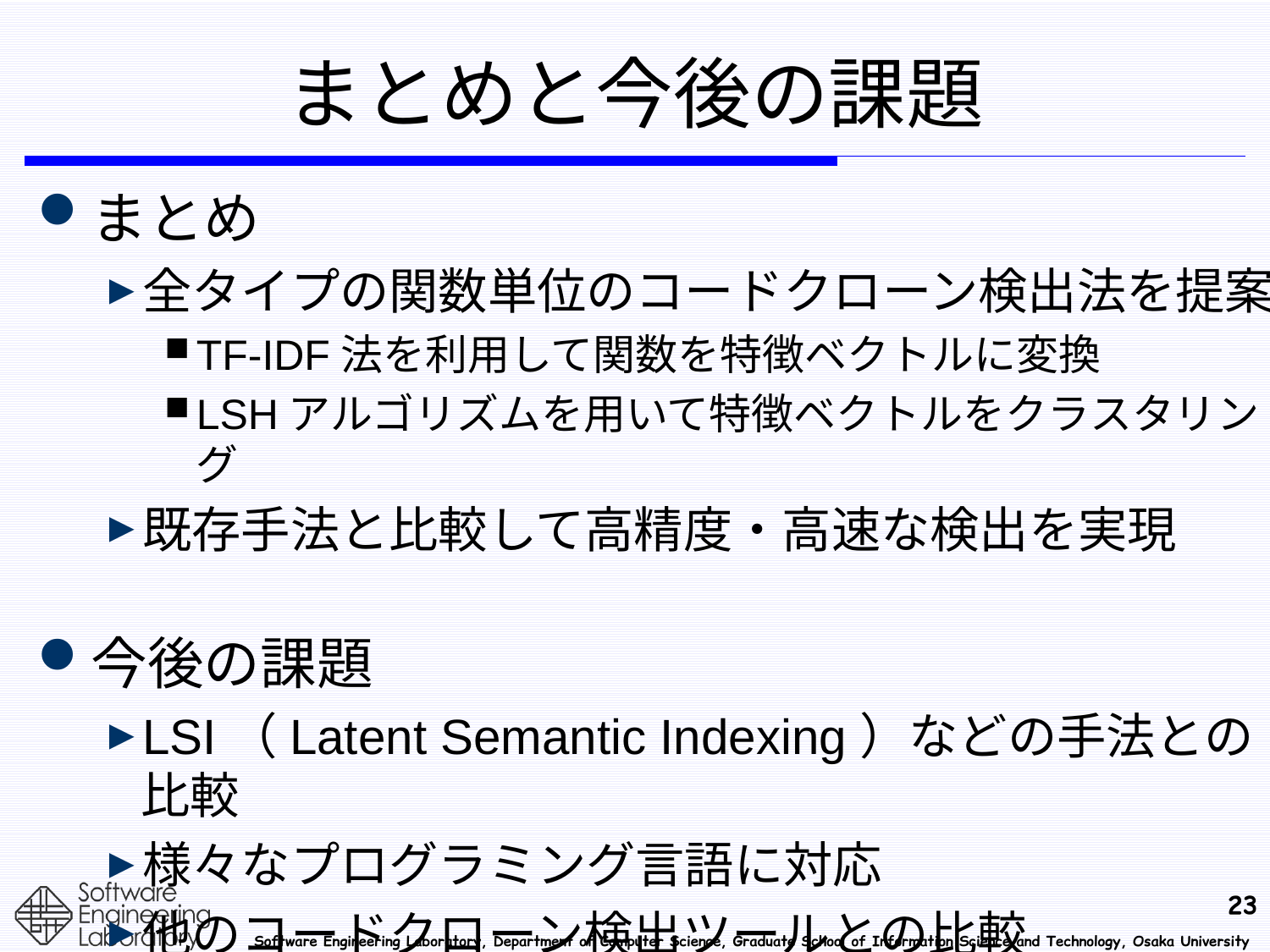

# まとめと今後の課題
まとめ
全タイプの関数単位のコードクローン検出法を提案
TF-IDF法を利用して関数を特徴ベクトルに変換
LSHアルゴリズムを用いて特徴ベクトルをクラスタリング
既存手法と比較して高精度・高速な検出を実現

今後の課題
LSI（Latent Semantic Indexing）などの手法との比較
様々なプログラミング言語に対応
他のコードクローン検出ツールとの比較